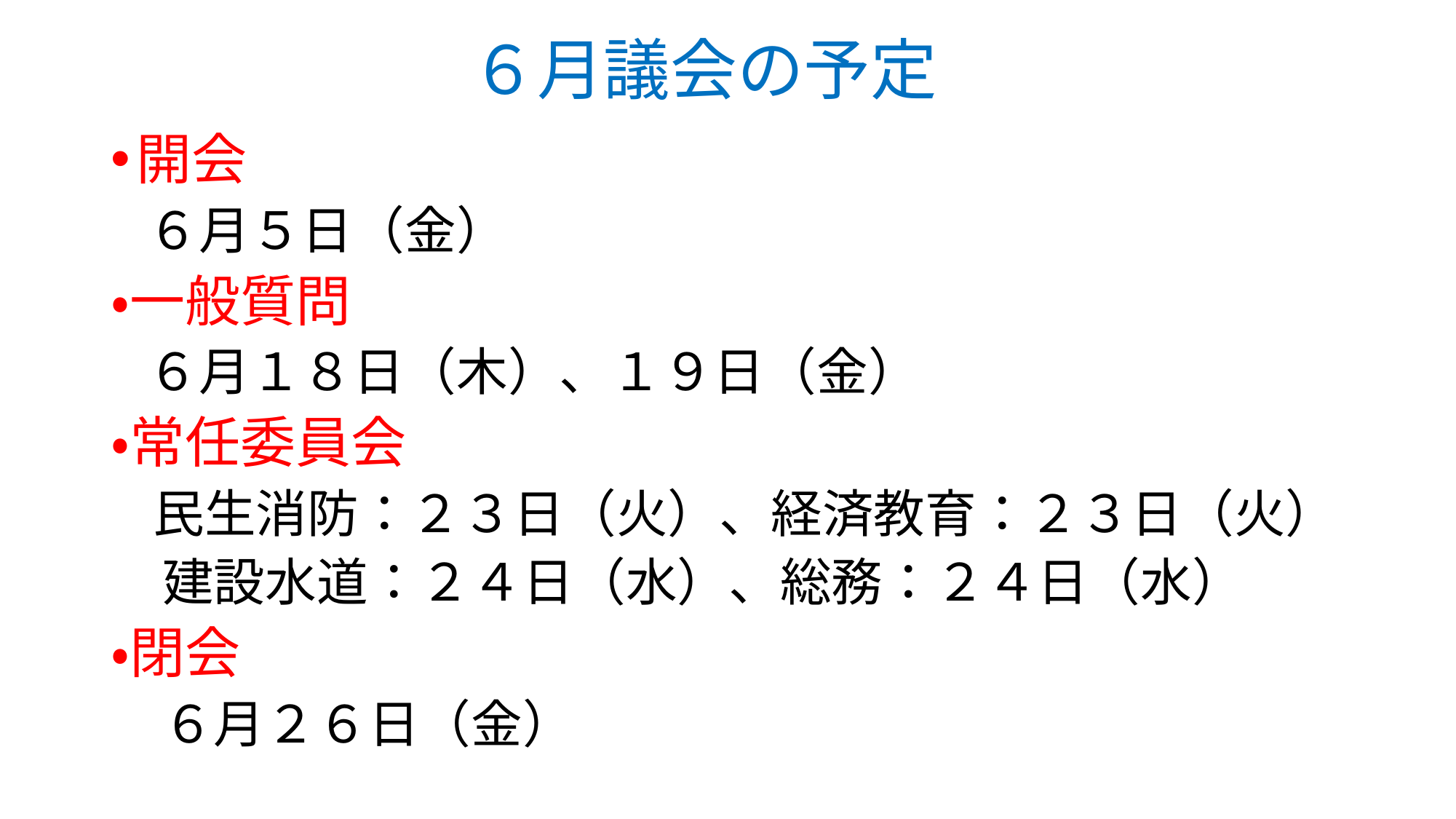

# ６月議会の予定
開会
　６月５日（金）
・一般質問
　６月１８日（木）、１９日（金）
・常任委員会
　民生消防：２３日（火）、経済教育：２３日（火）
　建設水道：２４日（水）、総務：２４日（水）
・閉会
　６月２６日（金）